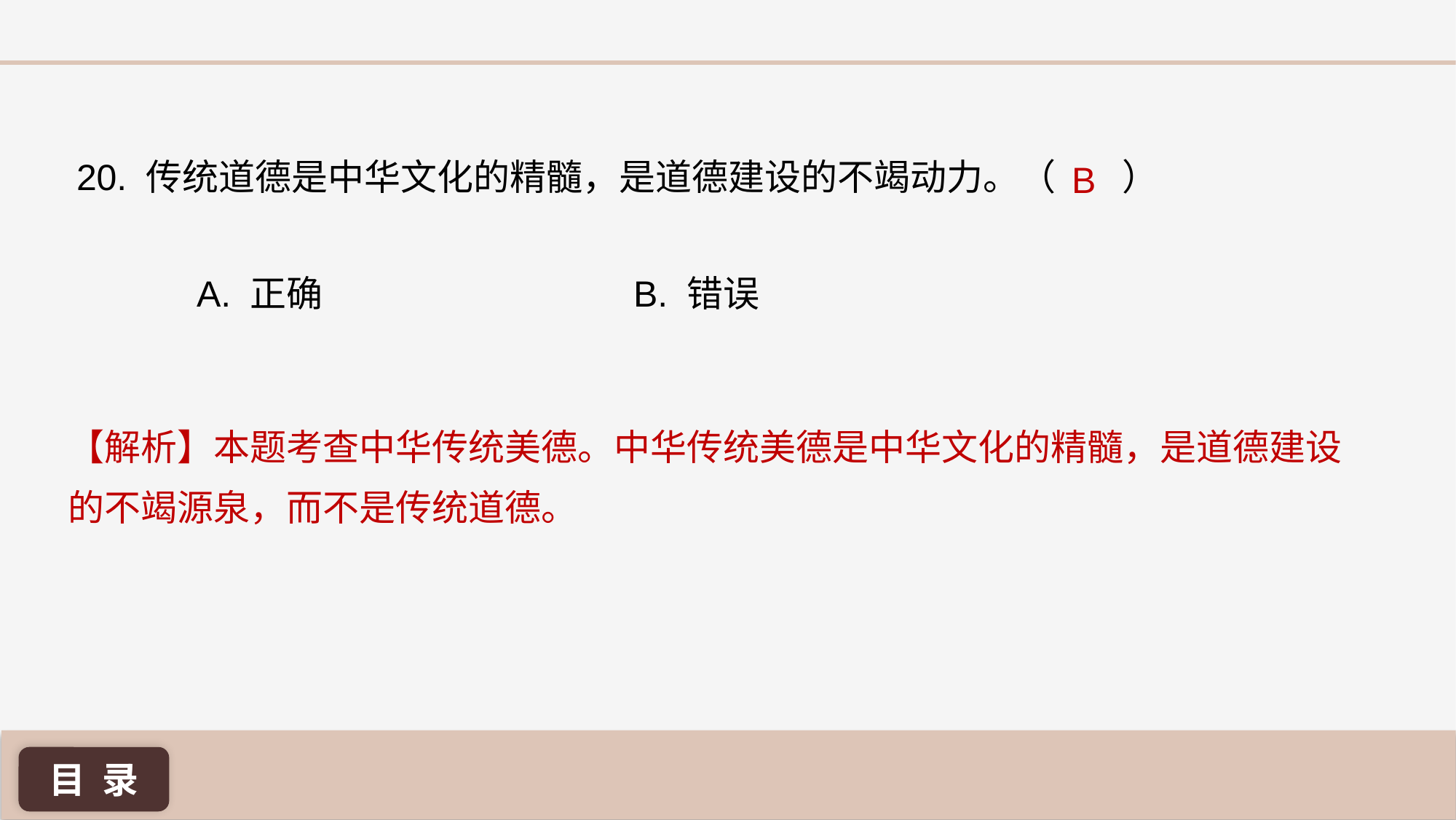

B
20. 传统道德是中华文化的精髓，是道德建设的不竭动力。（	 ）
A. 正确 			B. 错误
【解析】本题考查中华传统美德。中华传统美德是中华文化的精髓，是道德建设的不竭源泉，而不是传统道德。